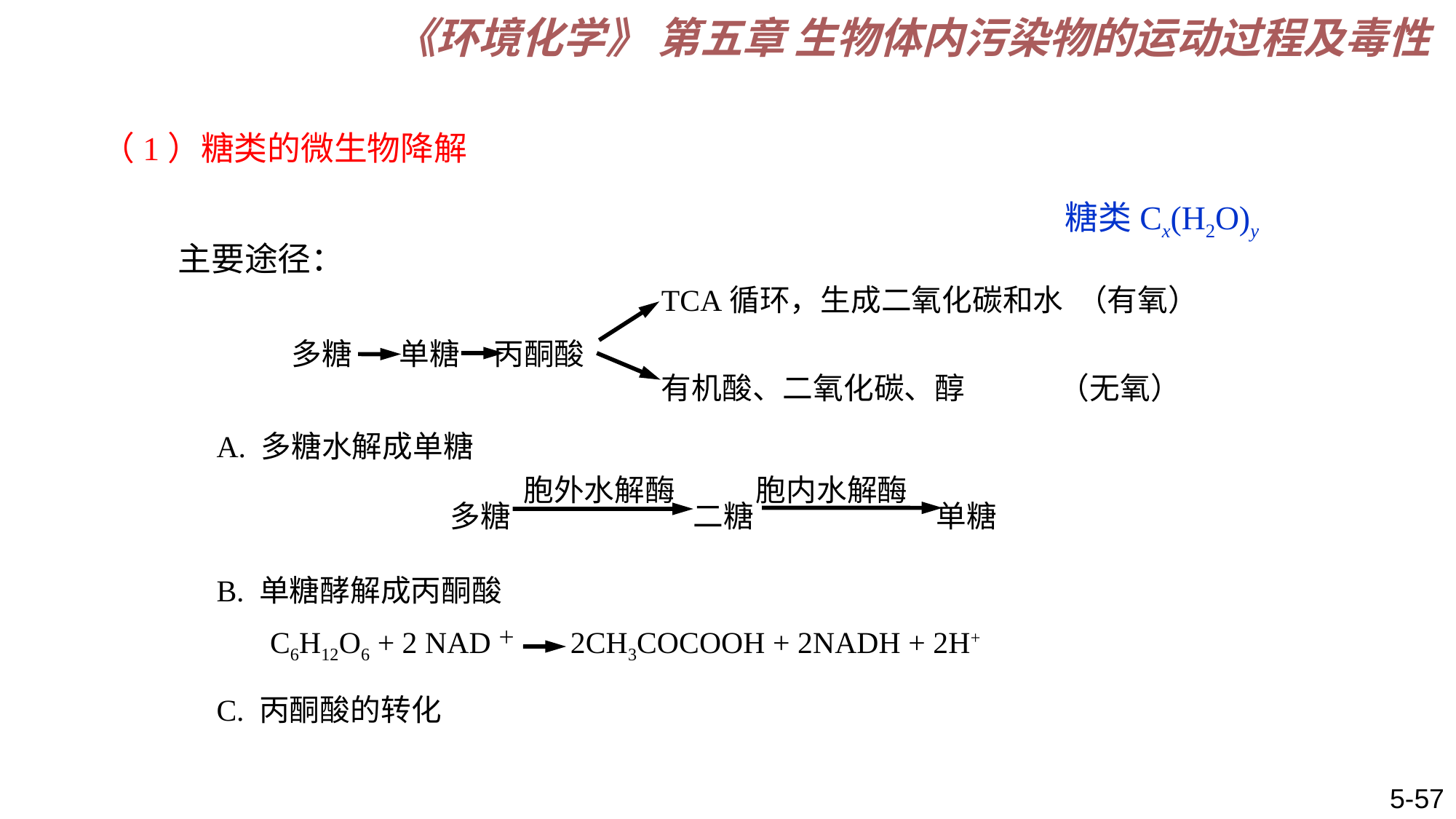

《环境化学》 第五章 生物体内污染物的运动过程及毒性
# （1）糖类的微生物降解
糖类Cx(H2O)y
主要途径：
TCA循环，生成二氧化碳和水  （有氧）

有机酸、二氧化碳、醇              （无氧）

多糖       单糖     丙酮酸

A. 多糖水解成单糖
胞外水解酶            胞内水解酶
         多糖　　　　　　二糖　　　　　　单糖

B. 单糖酵解成丙酮酸
       C6H12O6 + 2 NAD＋       2CH3COCOOH + 2NADH + 2H+

C. 丙酮酸的转化

5-57